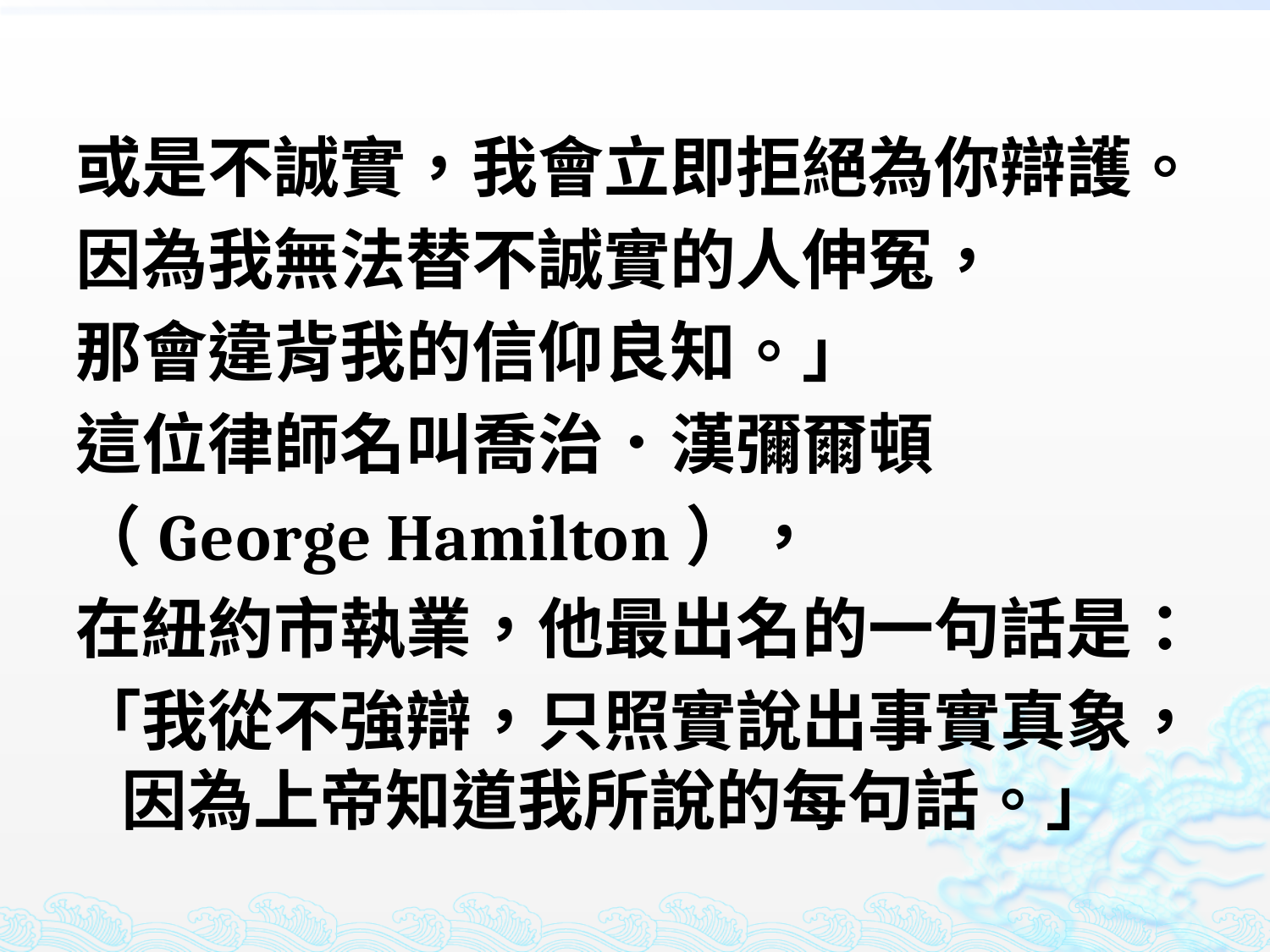

或是不誠實，我會立即拒絕為你辯護。
因為我無法替不誠實的人伸冤，
那會違背我的信仰良知。」
這位律師名叫喬治．漢彌爾頓
（George Hamilton），
在紐約市執業，他最出名的一句話是：
「我從不強辯，只照實說出事實真象，因為上帝知道我所說的每句話。」